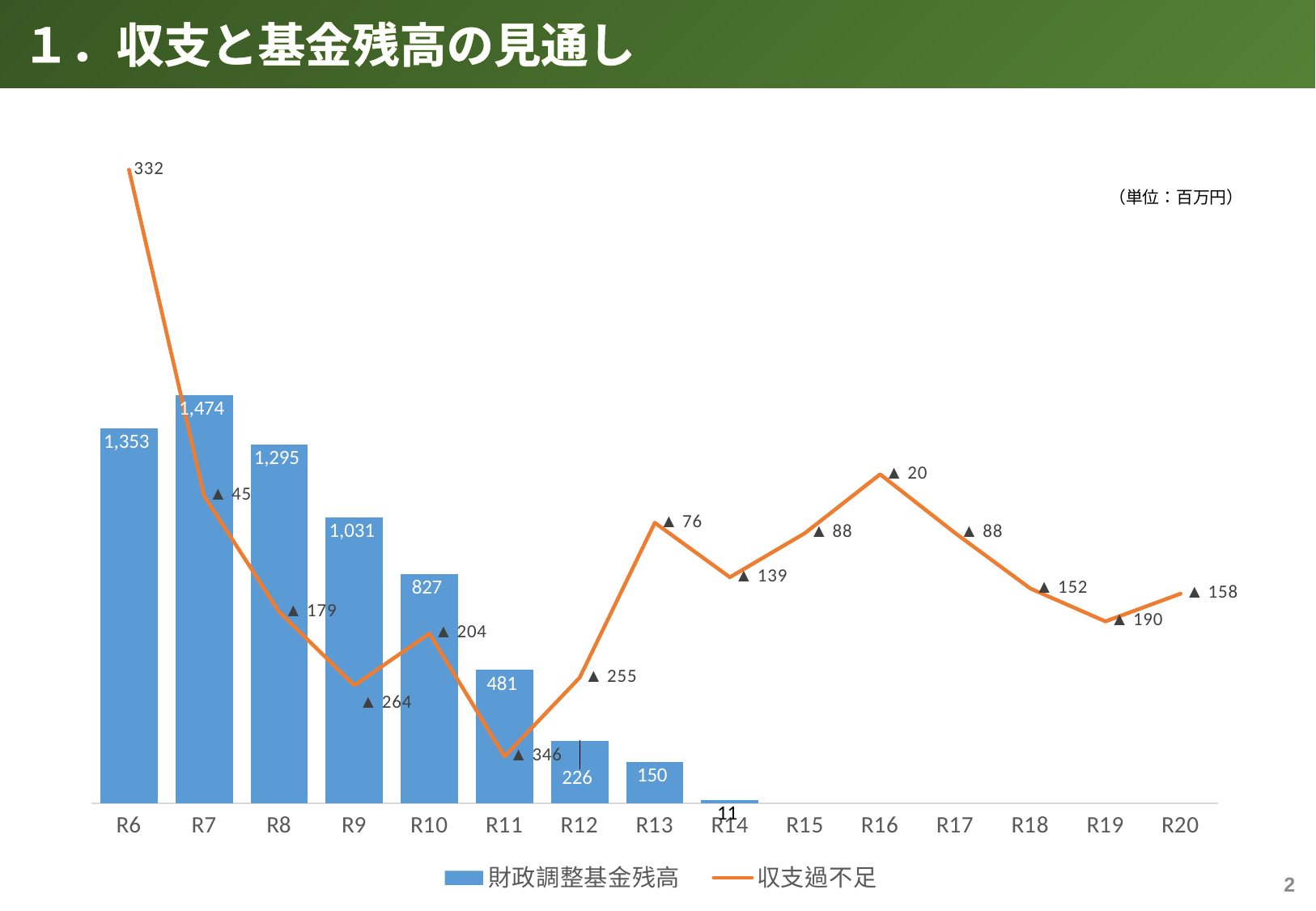

１．収支と基金残高の見通し

### Chart

| Category |  |  |
|---|---|---|
| R6 | 1353.0 | 332.0 |
| R7 | 1474.0 | -45.0 |
| R8 | 1295.0 | -179.0 |
| R9 | 1031.0 | -264.0 |
| R10 | 827.0 | -204.0 |
| R11 | 481.0 | -346.0 |
| R12 | 226.0 | -255.0 |
| R13 | 150.0 | -76.0 |
| R14 | 11.0 | -139.0 |
| R15 | -77.0 | -88.0 |
| R16 | -97.0 | -20.0 |
| R17 | -185.0 | -88.0 |
| R18 | -337.0 | -152.0 |
| R19 | -527.0 | -190.0 |
| R20 | -685.0 | -158.0 |
（単位：百万円）
2